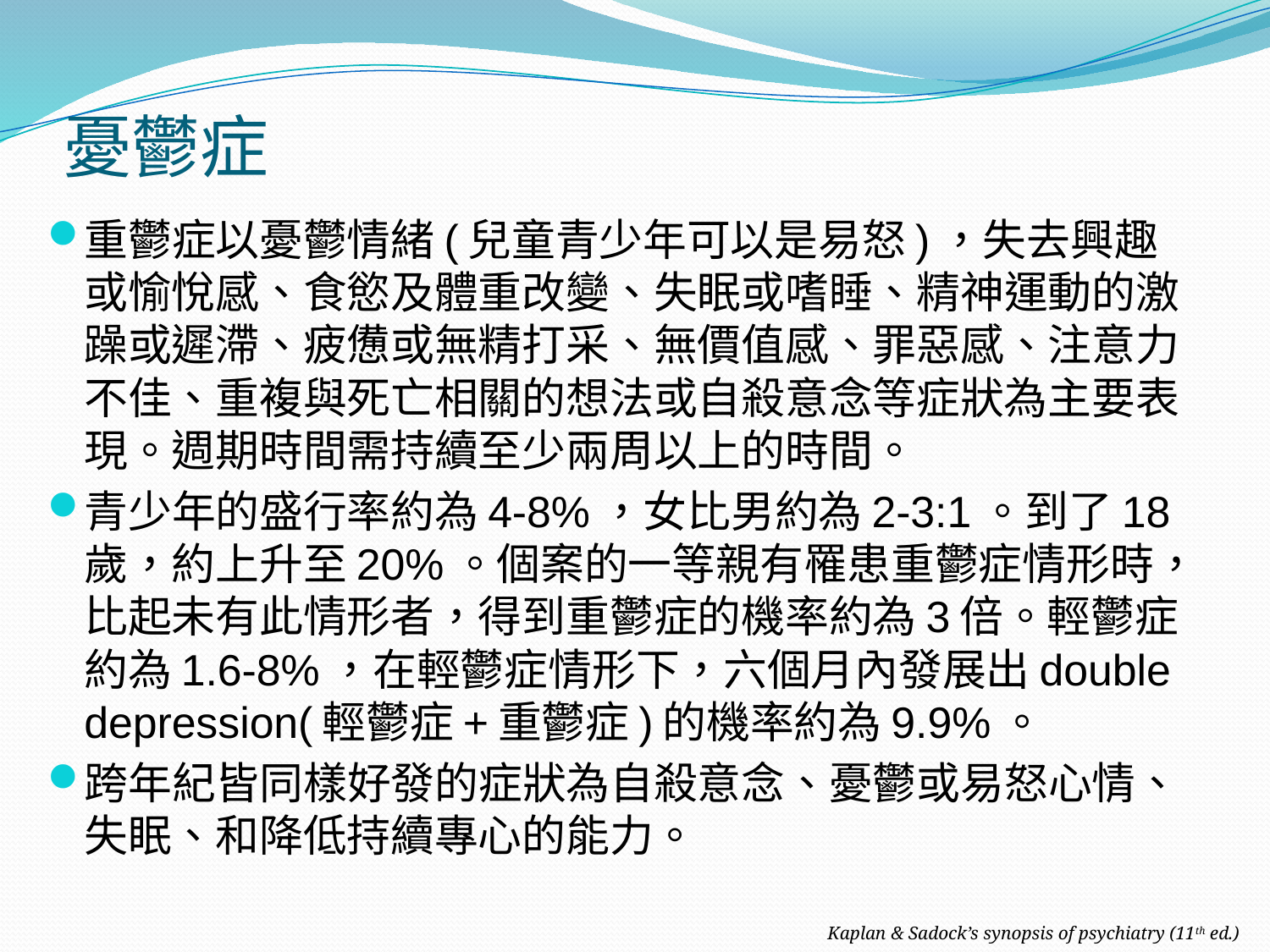

# 憂鬱症
重鬱症以憂鬱情緒(兒童青少年可以是易怒)，失去興趣或愉悅感、食慾及體重改變、失眠或嗜睡、精神運動的激躁或遲滯、疲憊或無精打采、無價值感、罪惡感、注意力不佳、重複與死亡相關的想法或自殺意念等症狀為主要表現。週期時間需持續至少兩周以上的時間。
青少年的盛行率約為4-8%，女比男約為2-3:1。到了18歲，約上升至20%。個案的一等親有罹患重鬱症情形時，比起未有此情形者，得到重鬱症的機率約為3倍。輕鬱症約為1.6-8%，在輕鬱症情形下，六個月內發展出double depression(輕鬱症+重鬱症)的機率約為9.9%。
跨年紀皆同樣好發的症狀為自殺意念、憂鬱或易怒心情、失眠、和降低持續專心的能力。

Kaplan & Sadock’s synopsis of psychiatry (11th ed.)